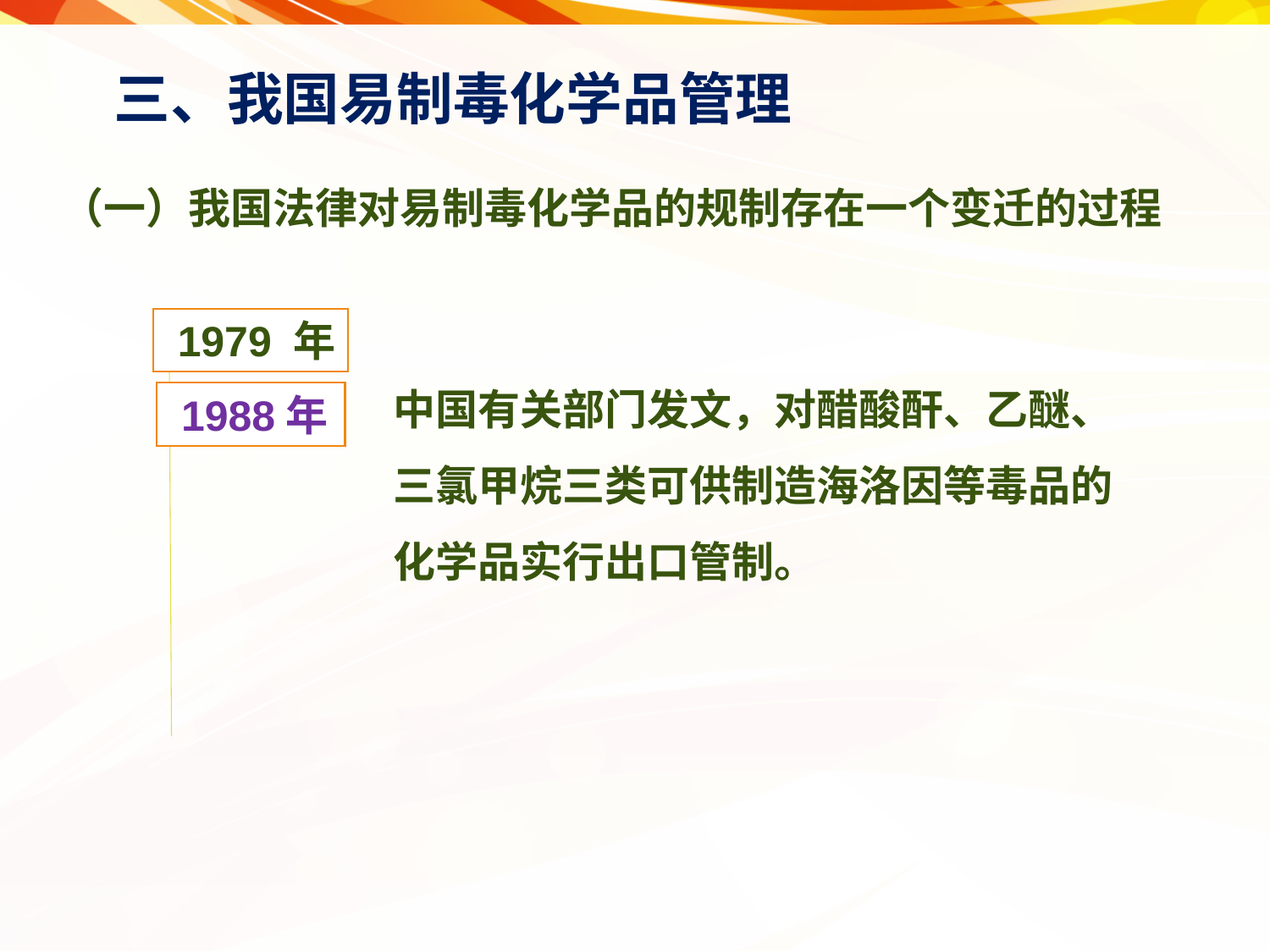

三、我国易制毒化学品管理
（一）我国法律对易制毒化学品的规制存在一个变迁的过程
 1979 年
中国有关部门发文，对醋酸酐、乙醚、三氯甲烷三类可供制造海洛因等毒品的化学品实行出口管制。
 1988年